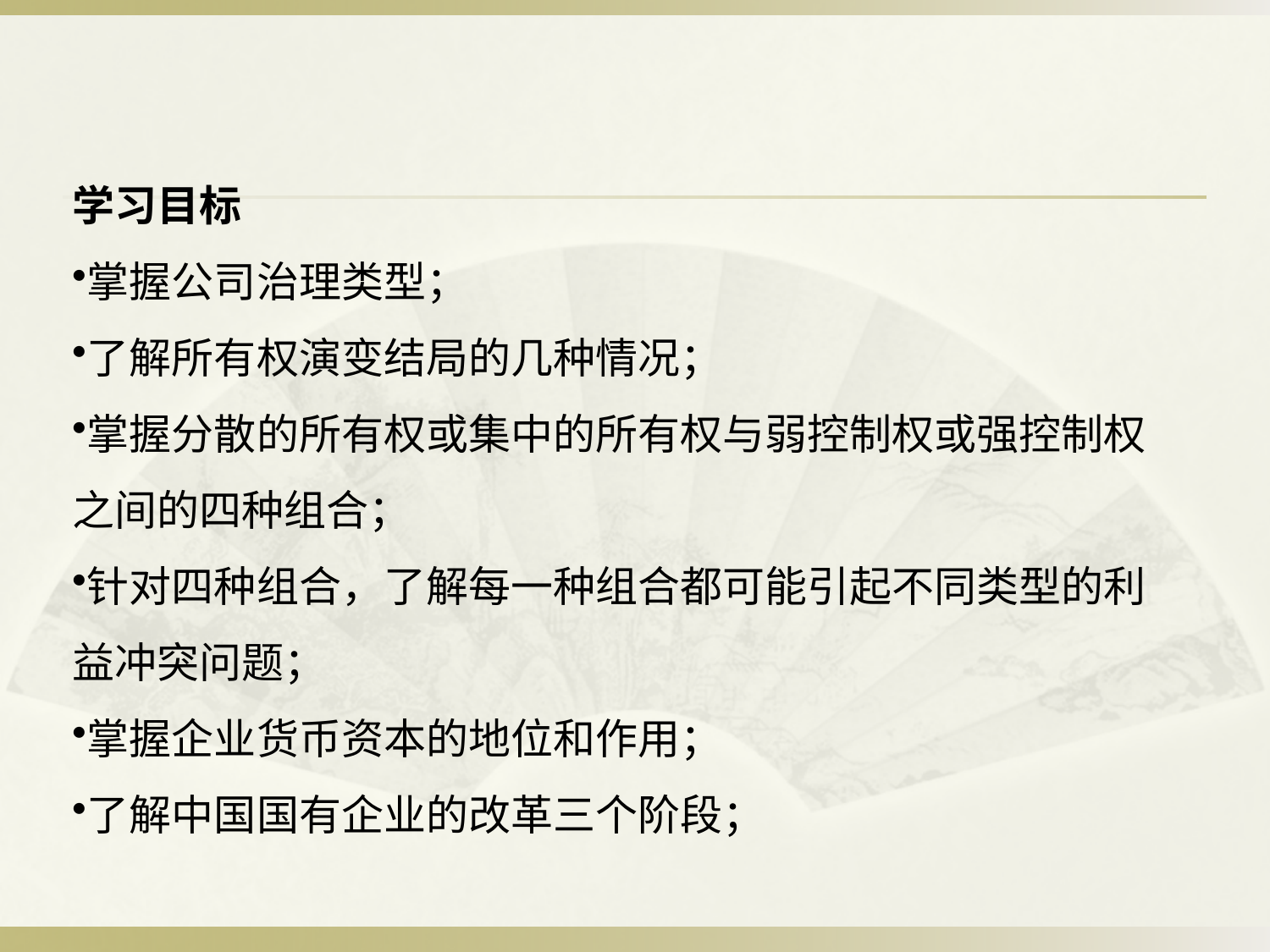

学习目标
掌握公司治理类型；
了解所有权演变结局的几种情况；
掌握分散的所有权或集中的所有权与弱控制权或强控制权之间的四种组合；
针对四种组合，了解每一种组合都可能引起不同类型的利益冲突问题；
掌握企业货币资本的地位和作用；
了解中国国有企业的改革三个阶段；